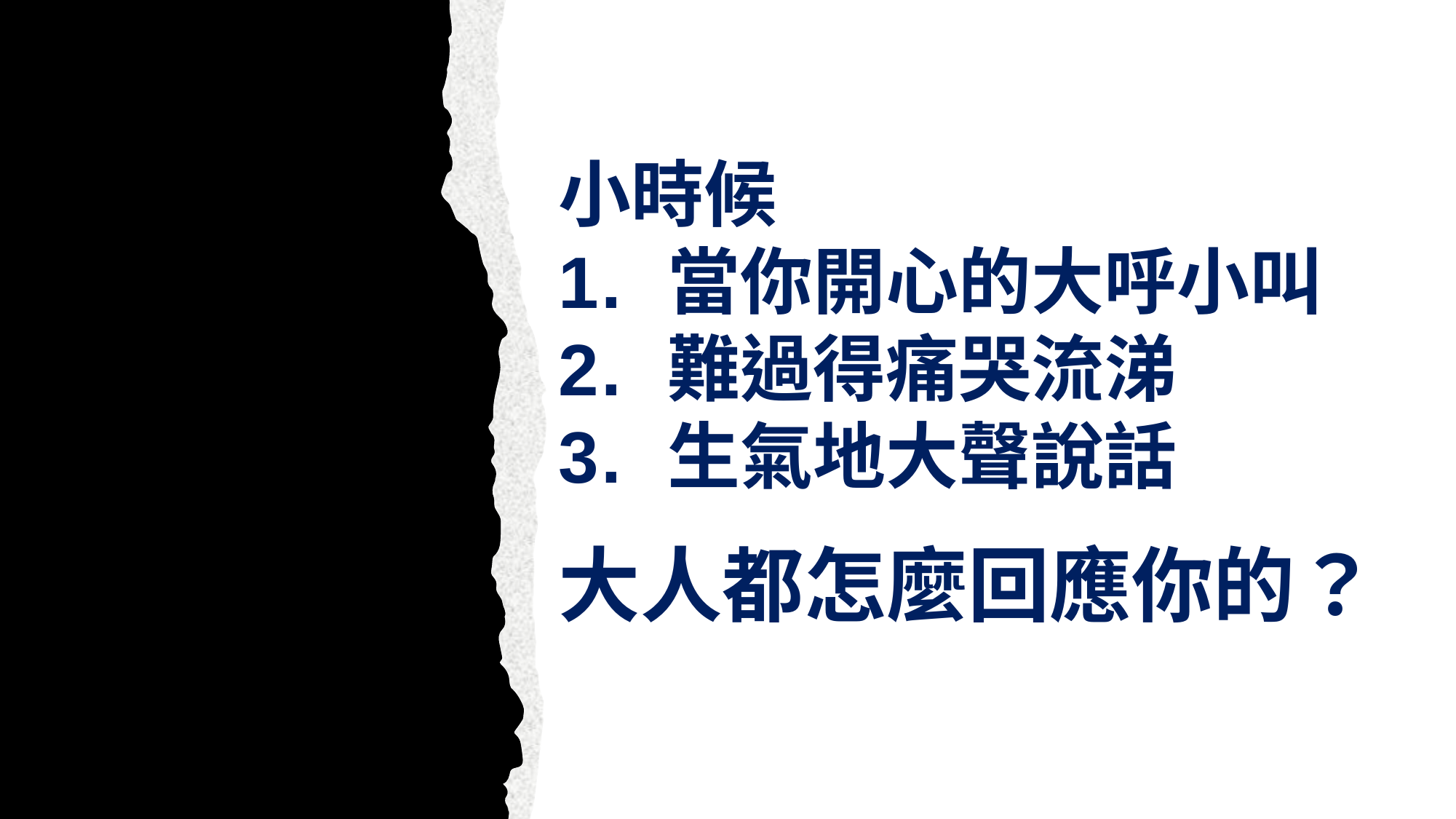

小時候
當你開心的大呼小叫
難過得痛哭流涕
生氣地大聲說話

大人都怎麼回應你的？